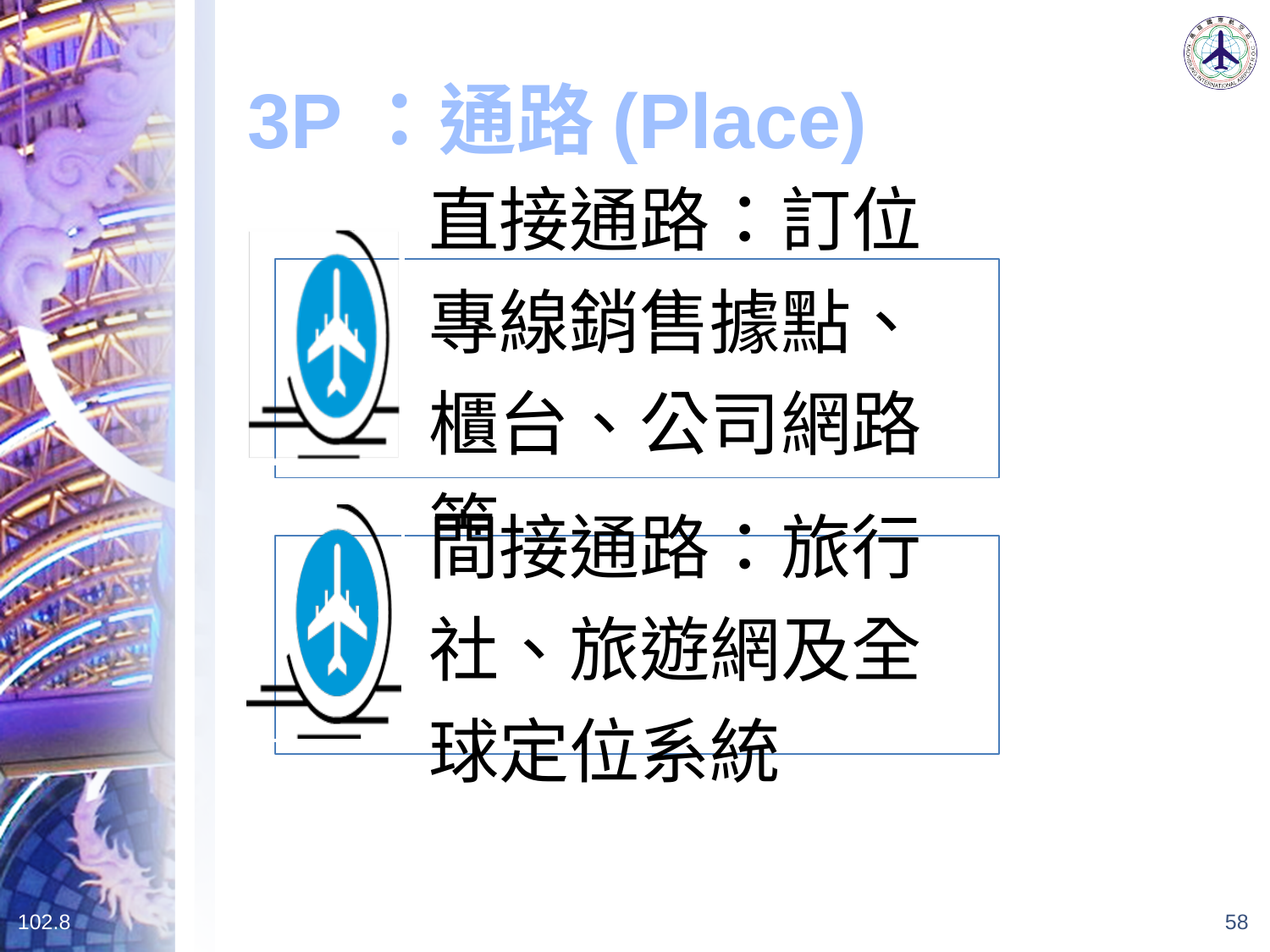

# 3P：通路(Place)
間接通路：旅行社、旅遊網及全球定位系統
直接通路：訂位專線銷售據點、櫃台、公司網路等
102.8
58